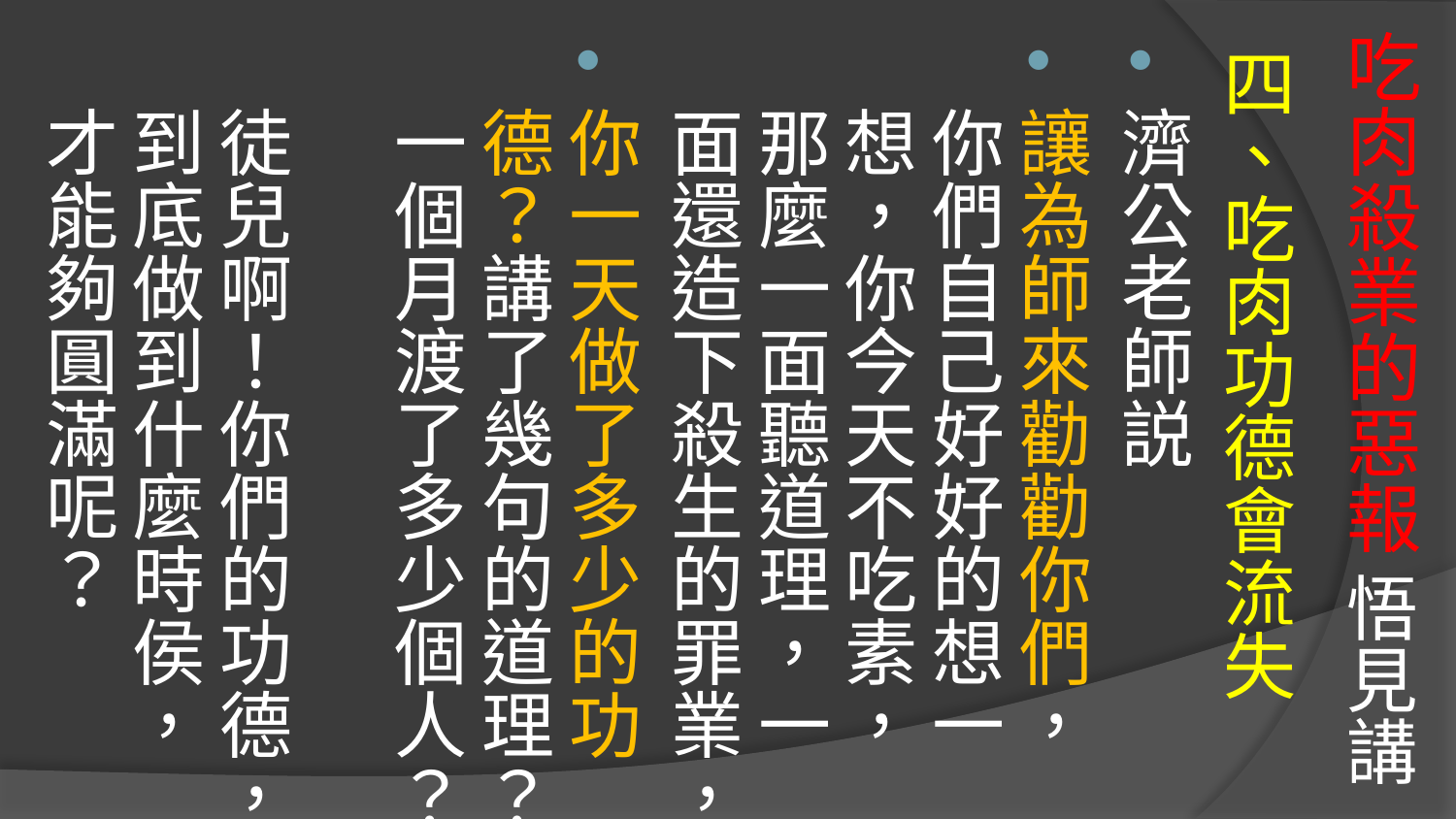

# 吃肉殺業的惡報 悟見講
四、吃肉功德會流失
濟公老師説
讓為師來勸勸你們，你們自己好好的想一想，你今天不吃素，那麼一面聽道理，一面還造下殺生的罪業，
你一天做了多少的功德？講了幾句的道理？一個月渡了多少個人？
徒兒啊！你們的功德，到底做到什麼時侯，才能夠圓滿呢？